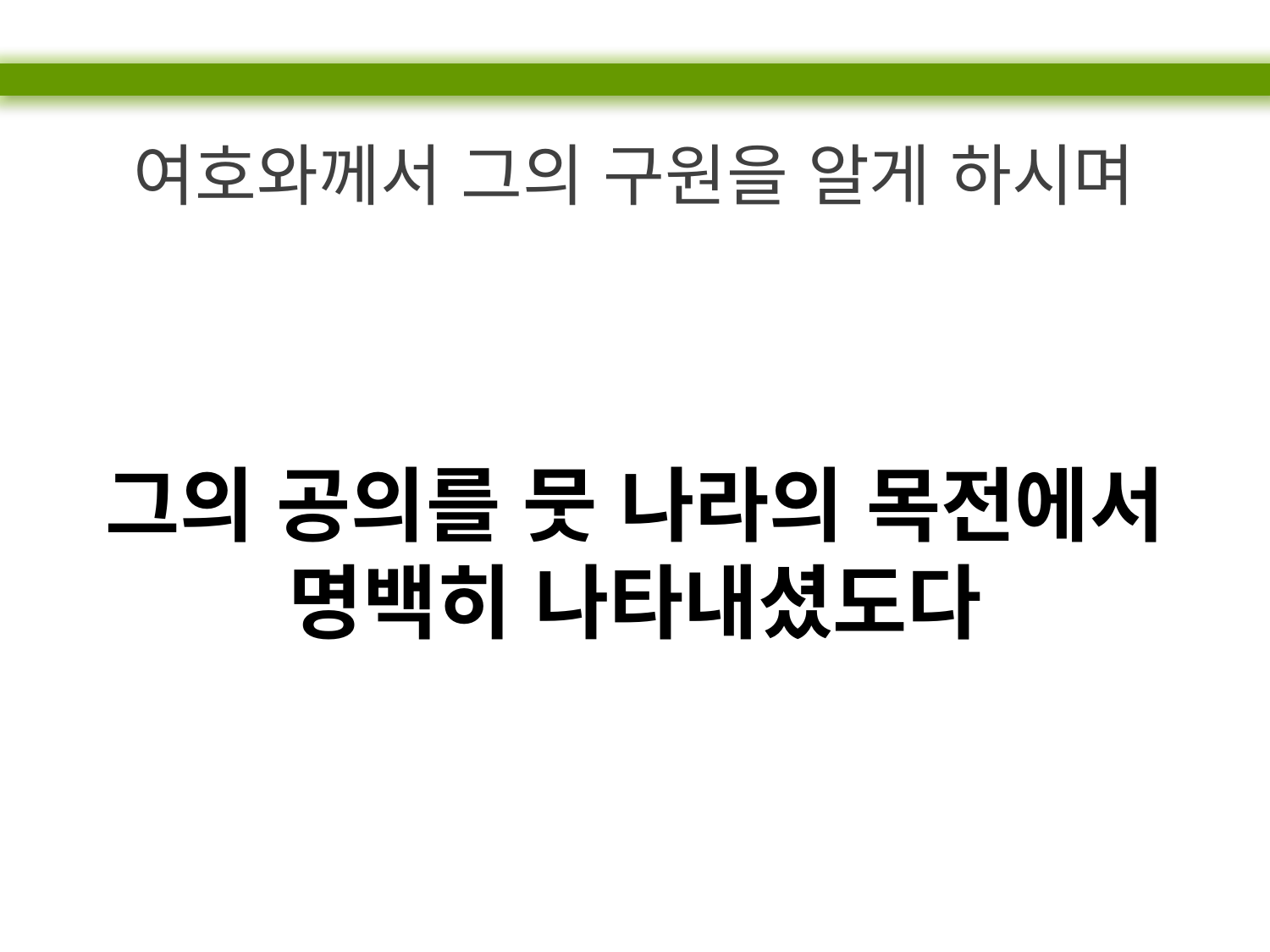

여호와께서 그의 구원을 알게 하시며
그의 공의를 뭇 나라의 목전에서
명백히 나타내셨도다